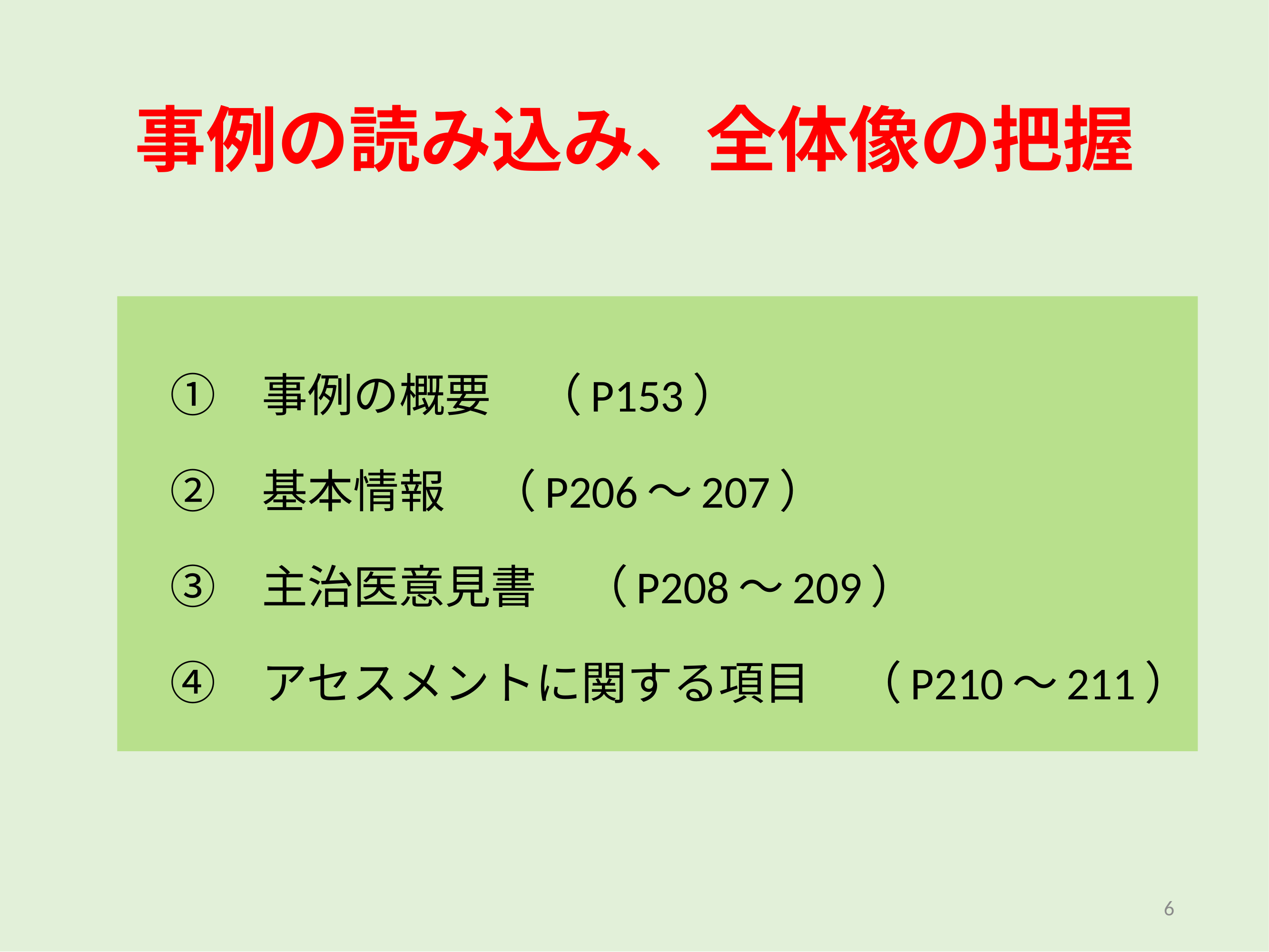

# 事例の読み込み、全体像の把握
　①　事例の概要　（P153）
　②　基本情報　（P206～207）
　➂　主治医意見書　（P208～209）
　④　アセスメントに関する項目　（P210～211）
6